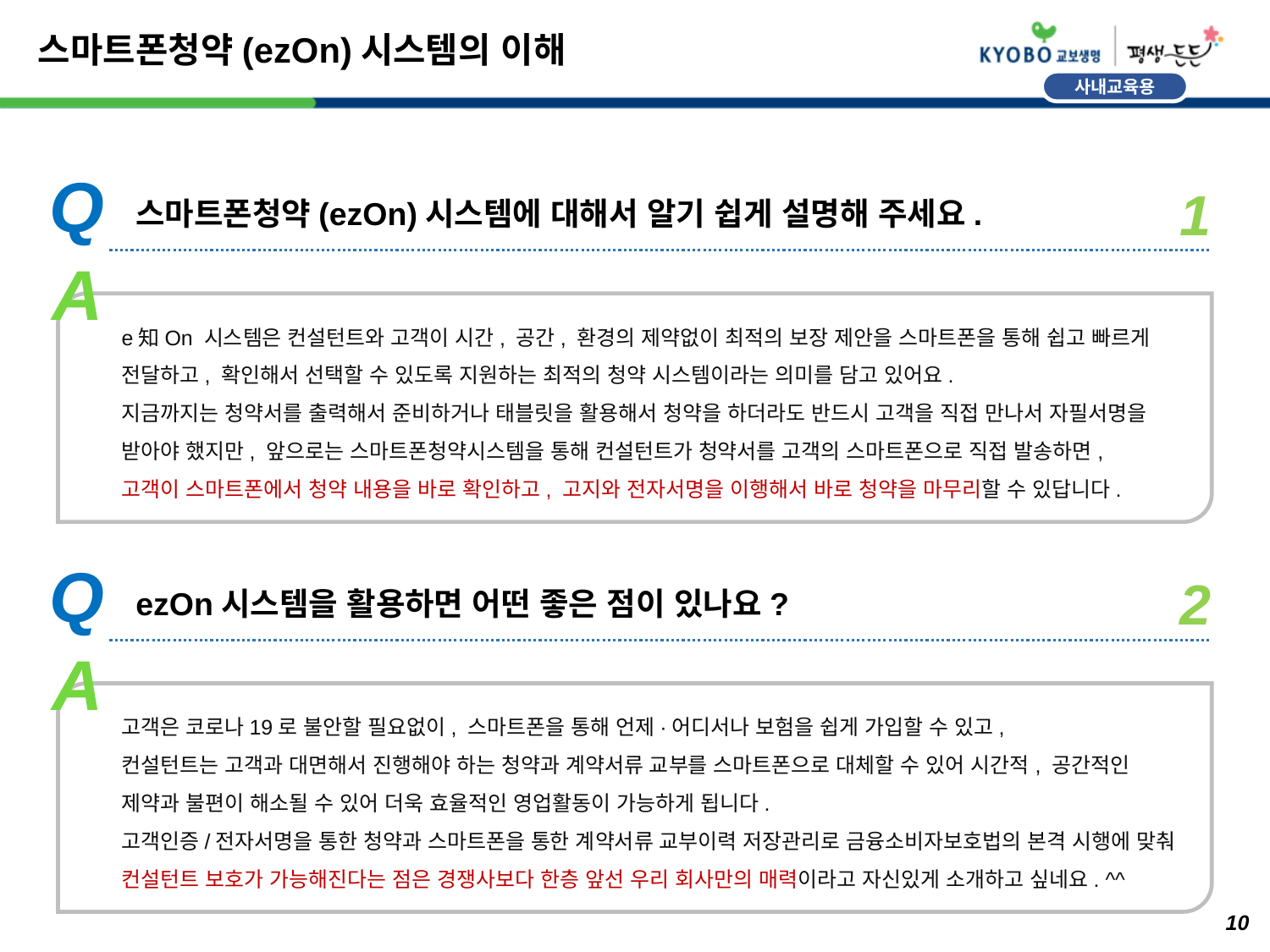

# 스마트폰청약(ezOn)시스템의 이해
Q
1
스마트폰청약(ezOn)시스템에 대해서 알기 쉽게 설명해 주세요.
A

e知On 시스템은 컨설턴트와 고객이 시간, 공간, 환경의 제약없이 최적의 보장 제안을 스마트폰을 통해 쉽고 빠르게
전달하고, 확인해서 선택할 수 있도록 지원하는 최적의 청약 시스템이라는 의미를 담고 있어요.
지금까지는 청약서를 출력해서 준비하거나 태블릿을 활용해서 청약을 하더라도 반드시 고객을 직접 만나서 자필서명을
받아야 했지만, 앞으로는 스마트폰청약시스템을 통해 컨설턴트가 청약서를 고객의 스마트폰으로 직접 발송하면,
고객이 스마트폰에서 청약 내용을 바로 확인하고, 고지와 전자서명을 이행해서 바로 청약을 마무리할 수 있답니다.
Q
2
ezOn시스템을 활용하면 어떤 좋은 점이 있나요?
A

고객은 코로나19로 불안할 필요없이, 스마트폰을 통해 언제·어디서나 보험을 쉽게 가입할 수 있고,
컨설턴트는 고객과 대면해서 진행해야 하는 청약과 계약서류 교부를 스마트폰으로 대체할 수 있어 시간적, 공간적인
제약과 불편이 해소될 수 있어 더욱 효율적인 영업활동이 가능하게 됩니다.
고객인증/전자서명을 통한 청약과 스마트폰을 통한 계약서류 교부이력 저장관리로 금융소비자보호법의 본격 시행에 맞춰 컨설턴트 보호가 가능해진다는 점은 경쟁사보다 한층 앞선 우리 회사만의 매력이라고 자신있게 소개하고 싶네요. ^^